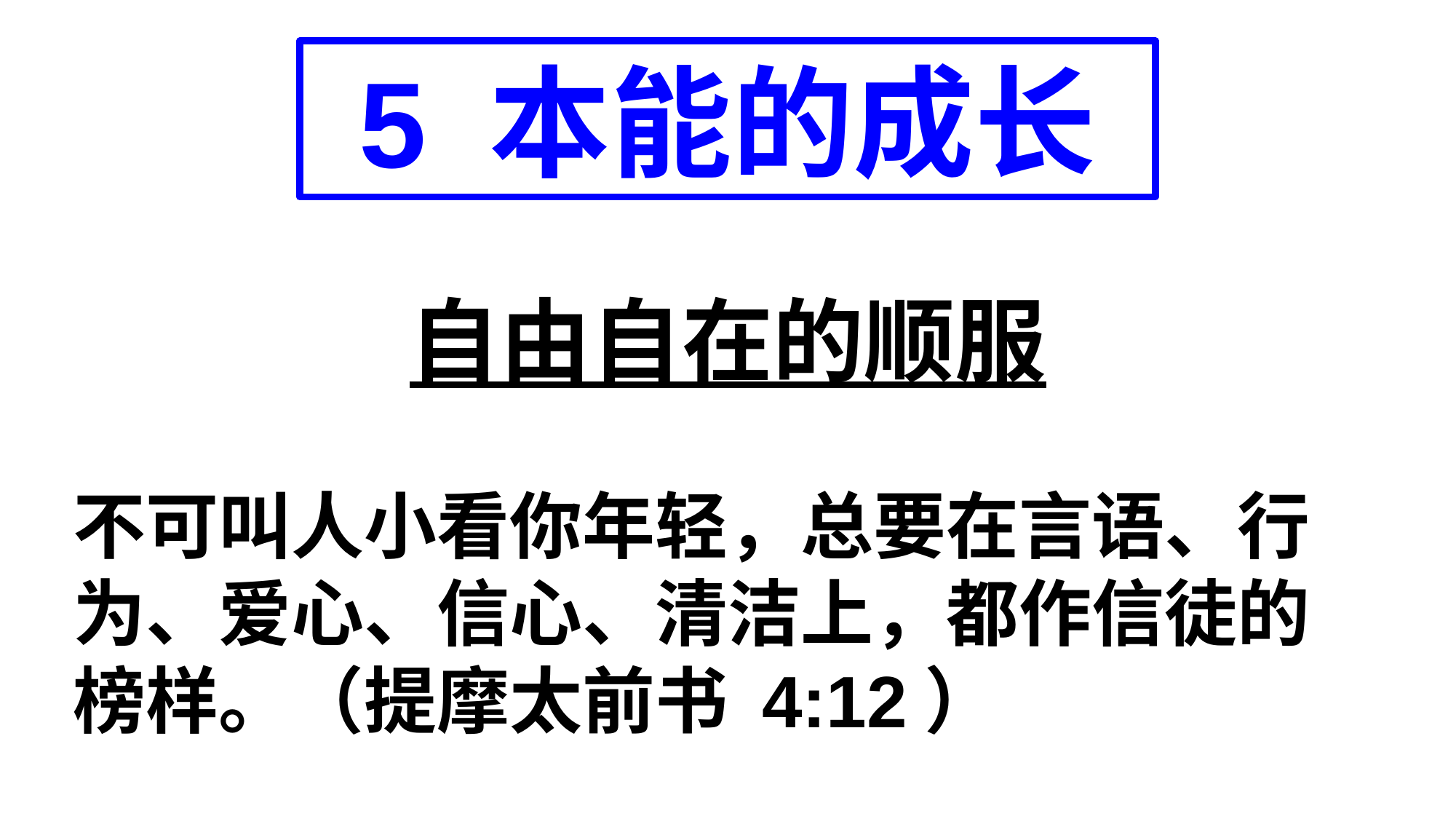

5 本能的成长
自由自在的顺服
不可叫人小看你年轻，总要在言语、行为、爱心、信心、清洁上，都作信徒的榜样。（提摩太前书 4:12）